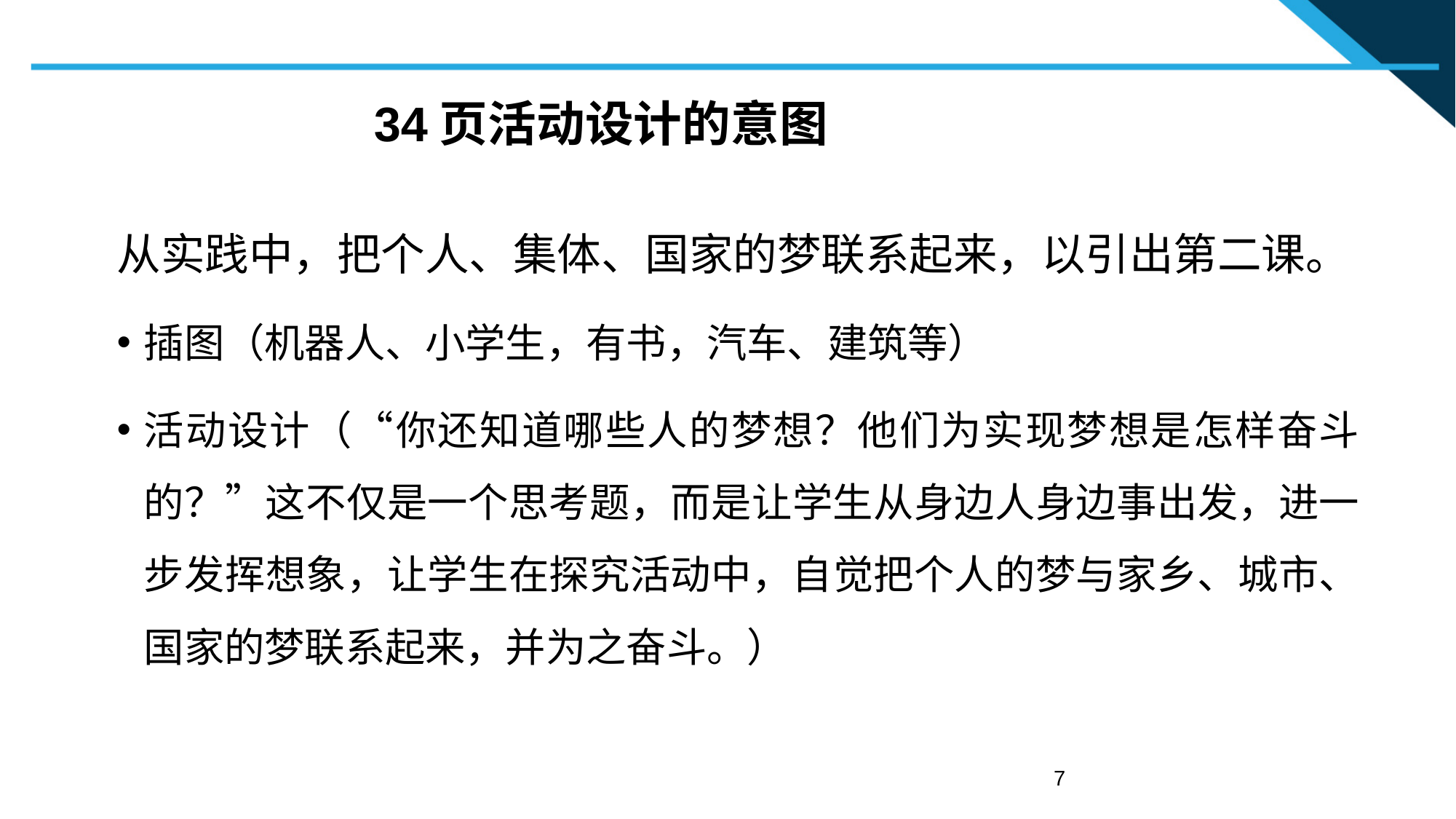

# 34页活动设计的意图
从实践中，把个人、集体、国家的梦联系起来，以引出第二课。
插图（机器人、小学生，有书，汽车、建筑等）
活动设计（“你还知道哪些人的梦想？他们为实现梦想是怎样奋斗的？”这不仅是一个思考题，而是让学生从身边人身边事出发，进一步发挥想象，让学生在探究活动中，自觉把个人的梦与家乡、城市、国家的梦联系起来，并为之奋斗。）

7